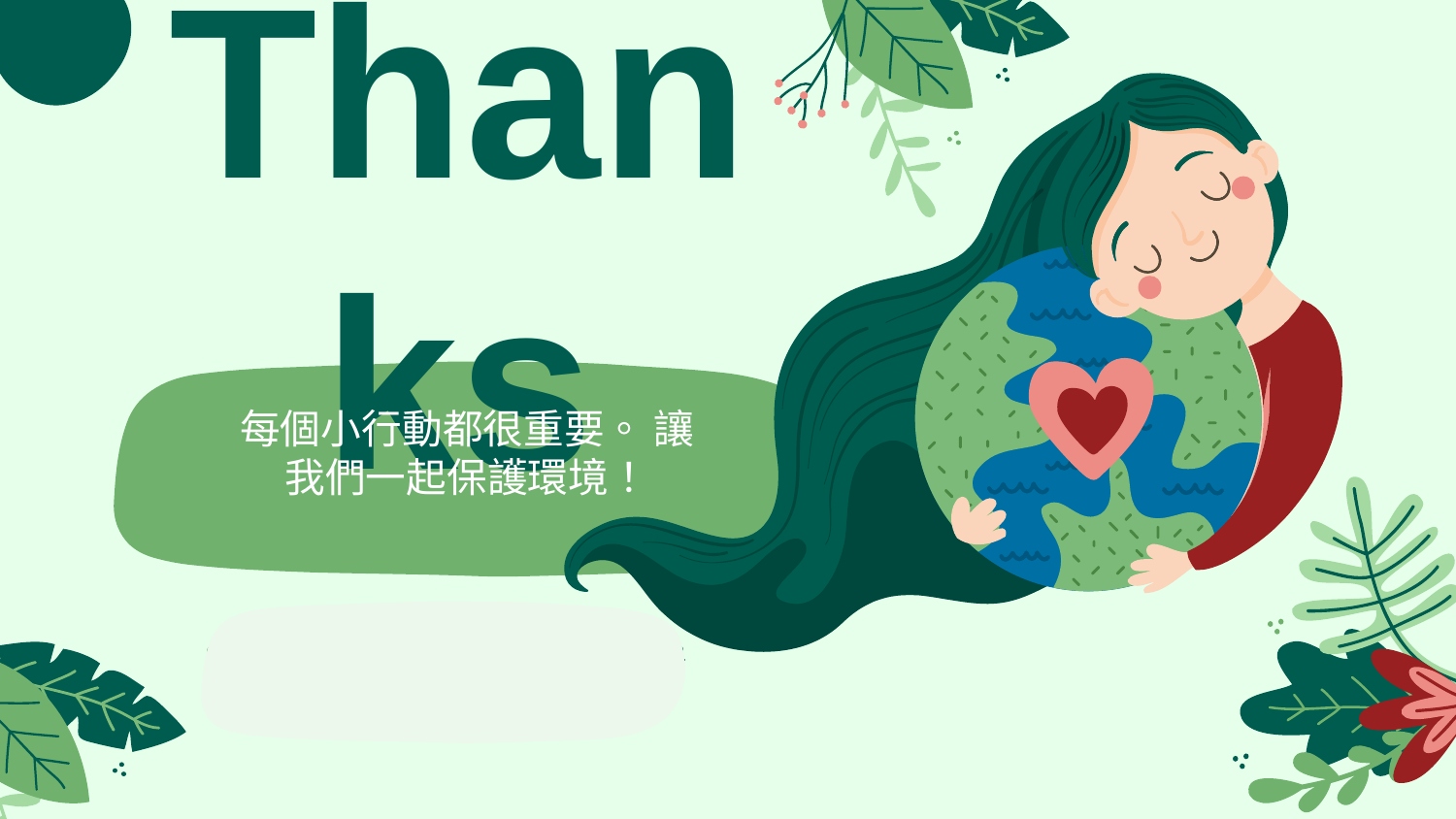

# Thanks

每個小行動都很重要。 讓我們一起保護環境！

Please keep this slide for attribution.